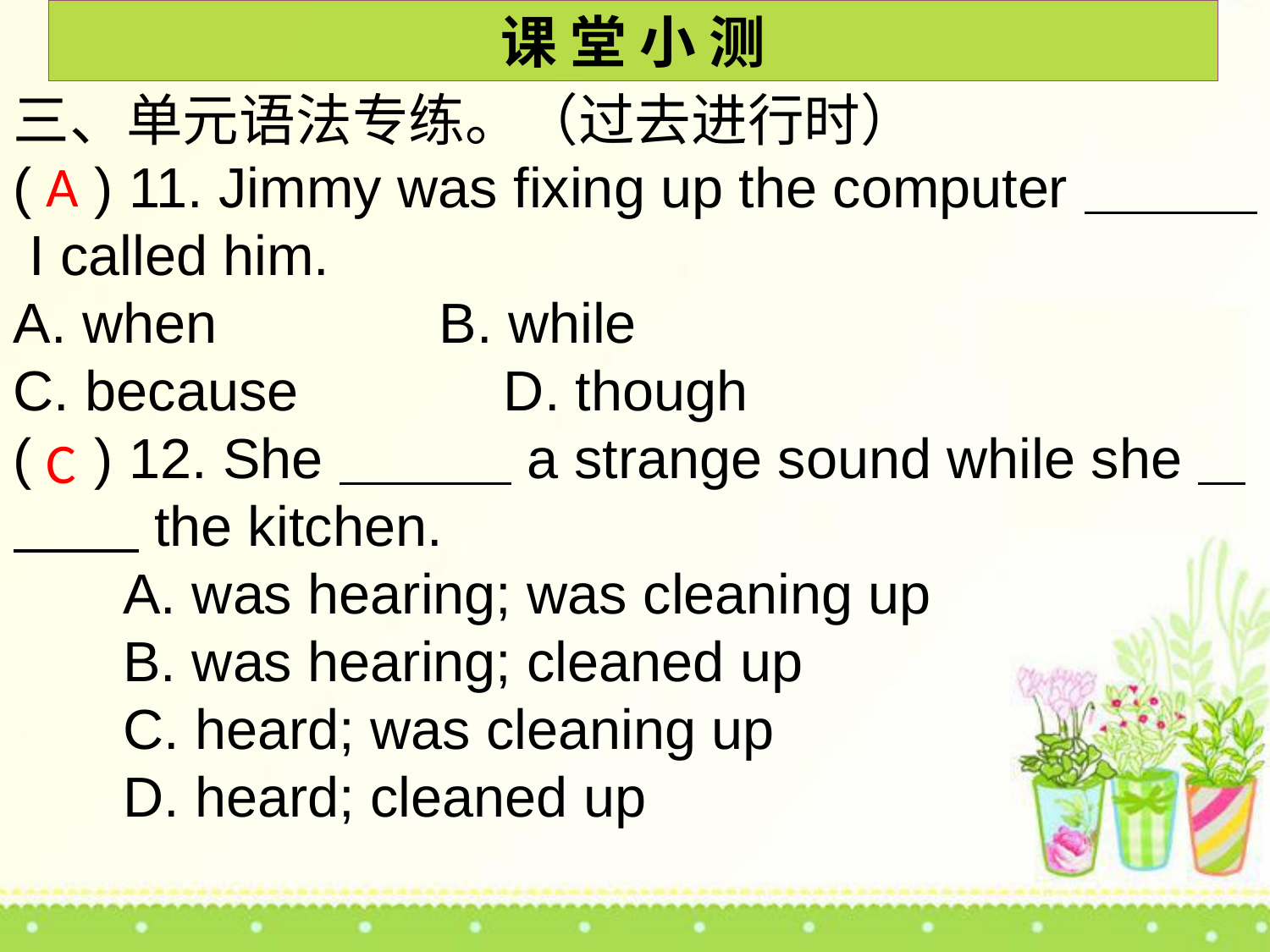

课 堂 小 测
三、单元语法专练。（过去进行时）
(    ) 11. Jimmy was fixing up the computer              I called him.
A. when	           B. while
C. because	       D. though
(    ) 12. She             a strange sound while she              the kitchen.
       A. was hearing; was cleaning up
       B. was hearing; cleaned up
       C. heard; was cleaning up
       D. heard; cleaned up

A
C